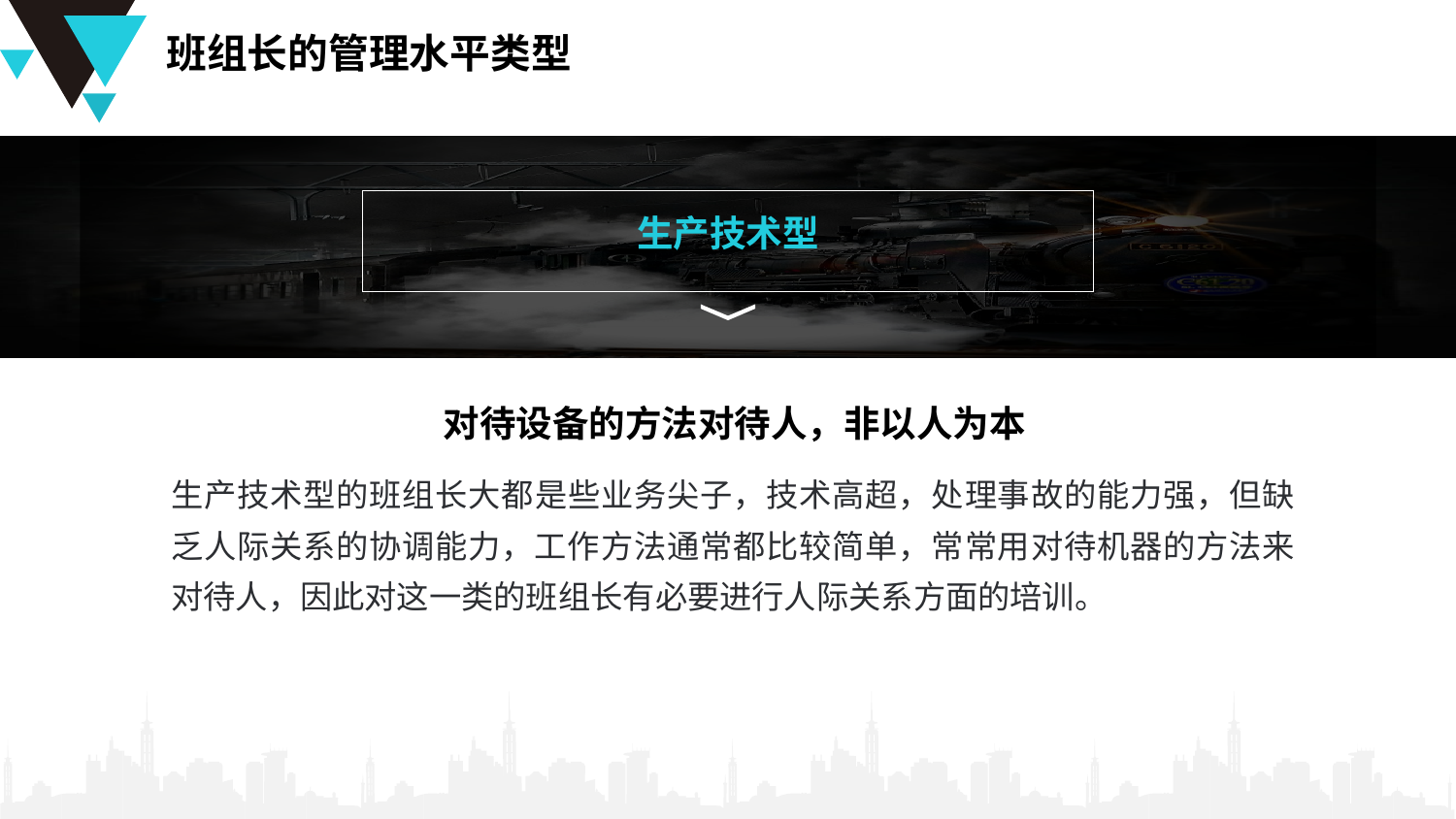

班组长的管理水平类型

生产技术型
对待设备的方法对待人，非以人为本
生产技术型的班组长大都是些业务尖子，技术高超，处理事故的能力强，但缺乏人际关系的协调能力，工作方法通常都比较简单，常常用对待机器的方法来对待人，因此对这一类的班组长有必要进行人际关系方面的培训。